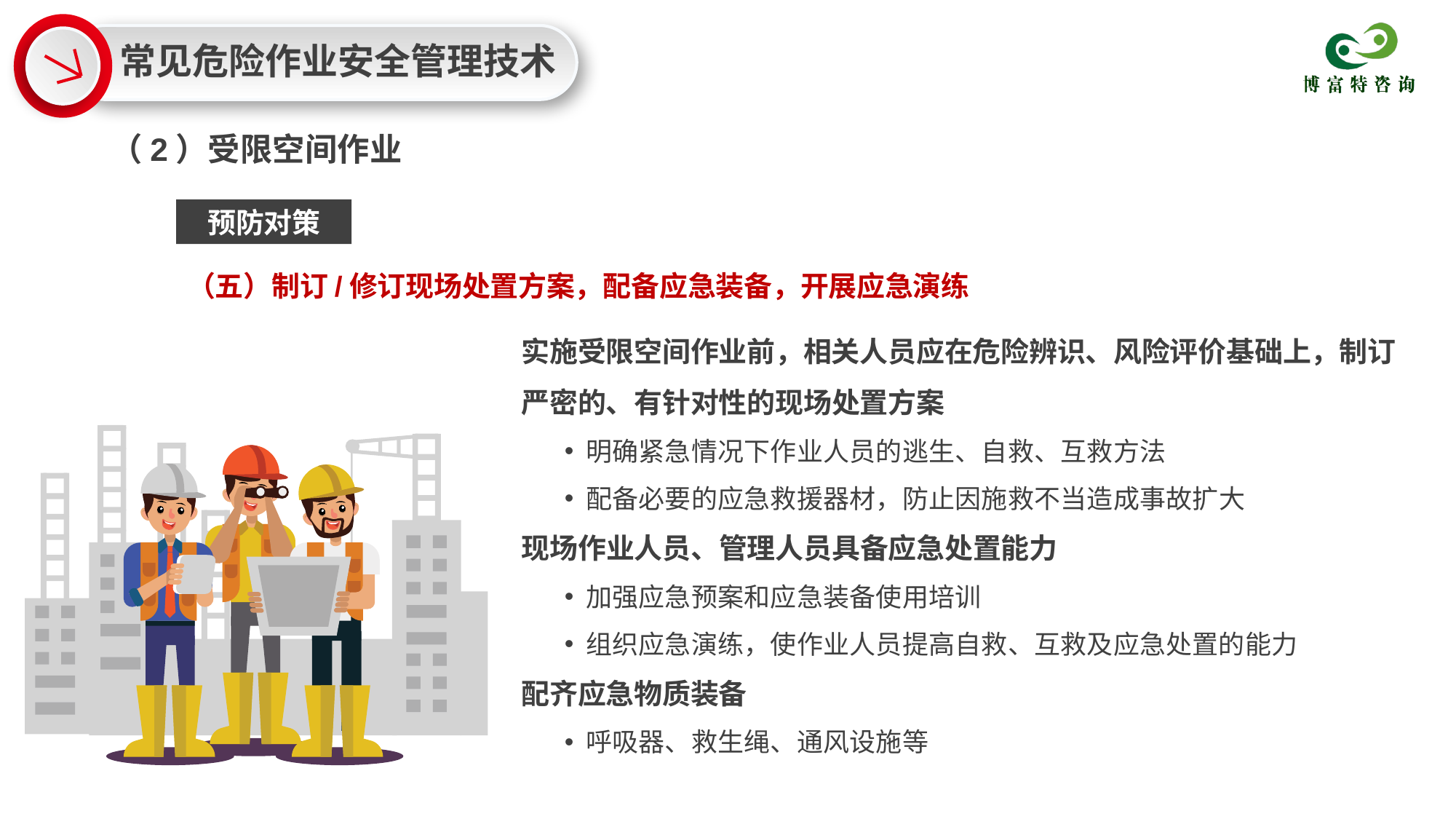

常见危险作业安全管理技术
（2）受限空间作业
预防对策
（五）制订/修订现场处置方案，配备应急装备，开展应急演练
实施受限空间作业前，相关人员应在危险辨识、风险评价基础上，制订严密的、有针对性的现场处置方案
明确紧急情况下作业人员的逃生、自救、互救方法
配备必要的应急救援器材，防止因施救不当造成事故扩大
现场作业人员、管理人员具备应急处置能力
加强应急预案和应急装备使用培训
组织应急演练，使作业人员提高自救、互救及应急处置的能力
配齐应急物质装备
呼吸器、救生绳、通风设施等